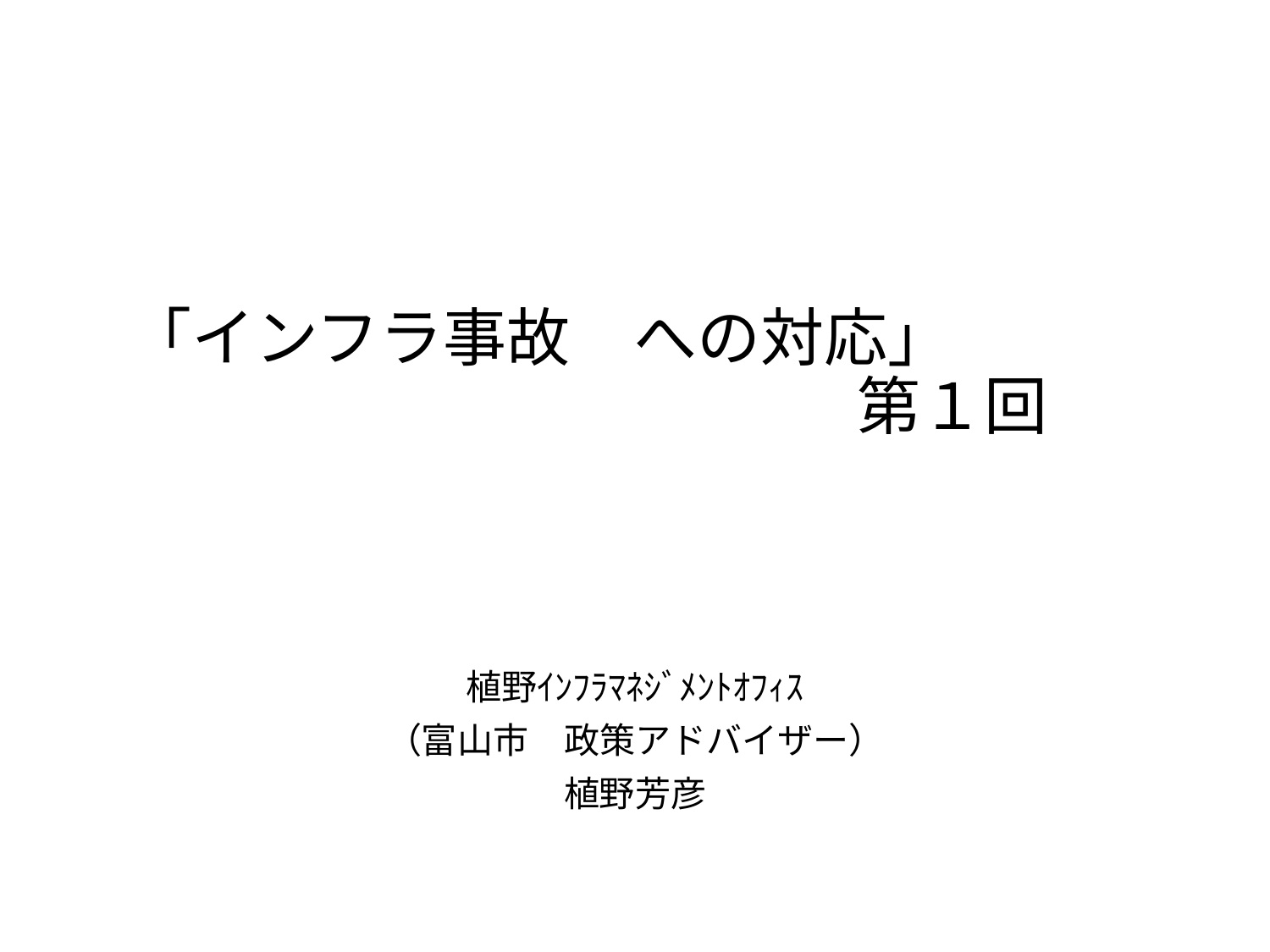

# 「インフラ事故　への対応」　　　　　　　　　　　　　第１回

植野ｲﾝﾌﾗﾏﾈｼﾞﾒﾝﾄｵﾌｨｽ
（富山市　政策アドバイザー）
植野芳彦